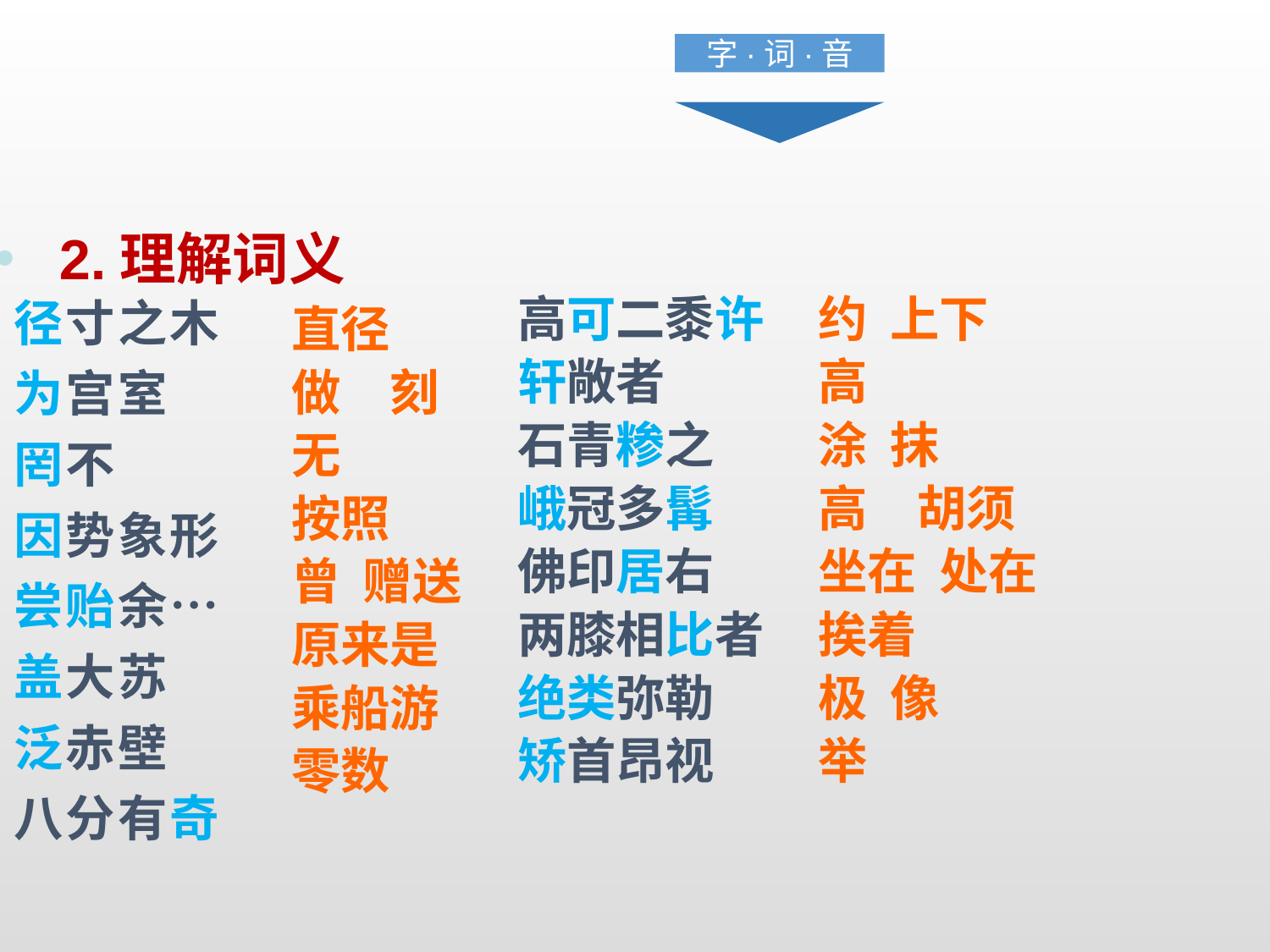

字·词·音

2.理解词义
约  上下
高
涂  抹
高　胡须
坐在  处在
挨着
极  像
举
高可二黍许
轩敞者
石青糁之
峨冠多髯
佛印居右
两膝相比者
绝类弥勒
矫首昂视
径寸之木
为宫室
罔不
因势象形
尝贻余…
盖大苏
泛赤壁
八分有奇
直径
做　刻
无
按照
曾  赠送
原来是
乘船游
零数